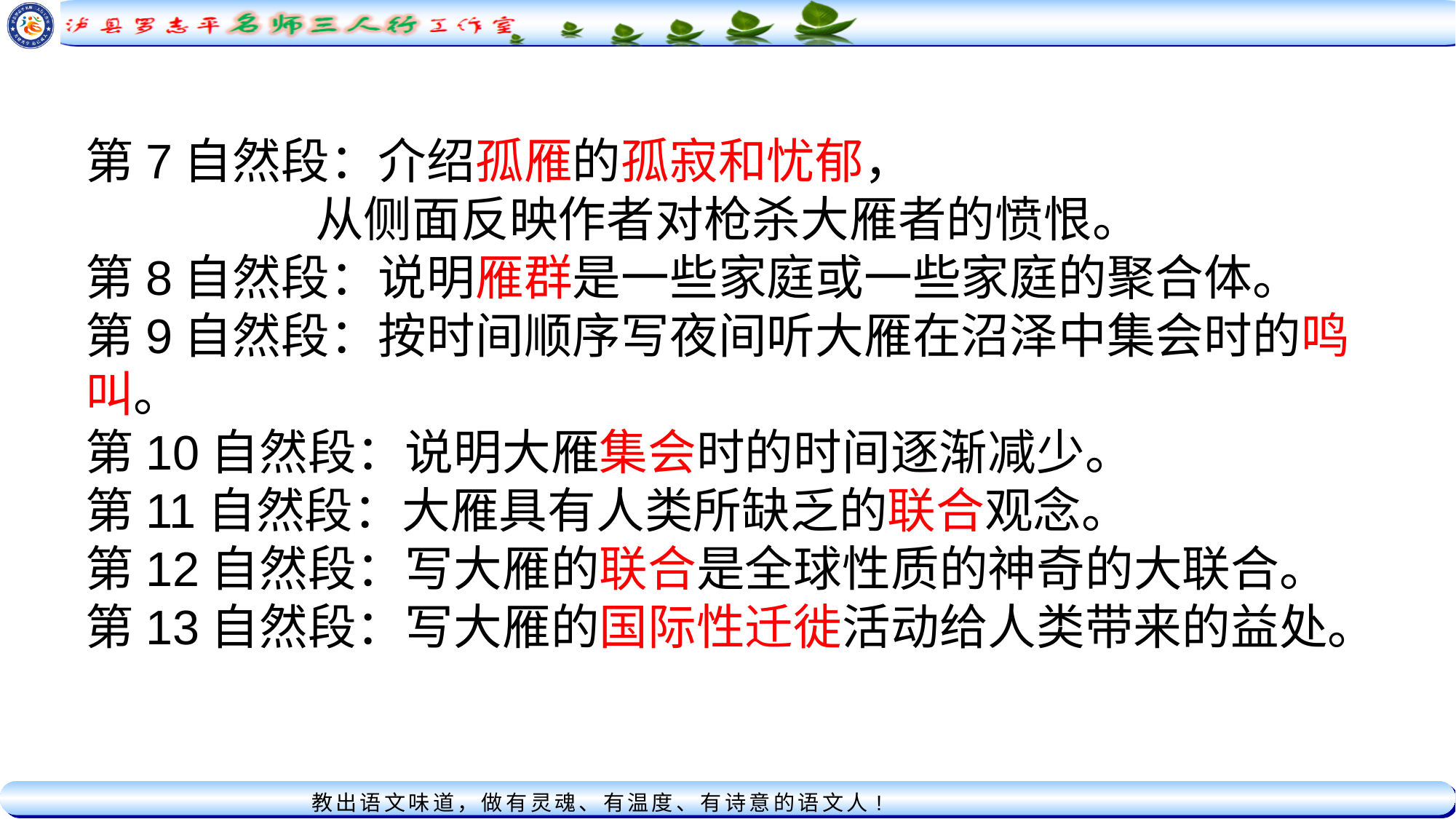

第7自然段：介绍孤雁的孤寂和忧郁，
                    从侧面反映作者对枪杀大雁者的愤恨。
第8自然段：说明雁群是一些家庭或一些家庭的聚合体。
第9自然段：按时间顺序写夜间听大雁在沼泽中集会时的鸣叫。
第10自然段：说明大雁集会时的时间逐渐减少。
第11自然段：大雁具有人类所缺乏的联合观念。
第12自然段：写大雁的联合是全球性质的神奇的大联合。
第13自然段：写大雁的国际性迁徙活动给人类带来的益处。